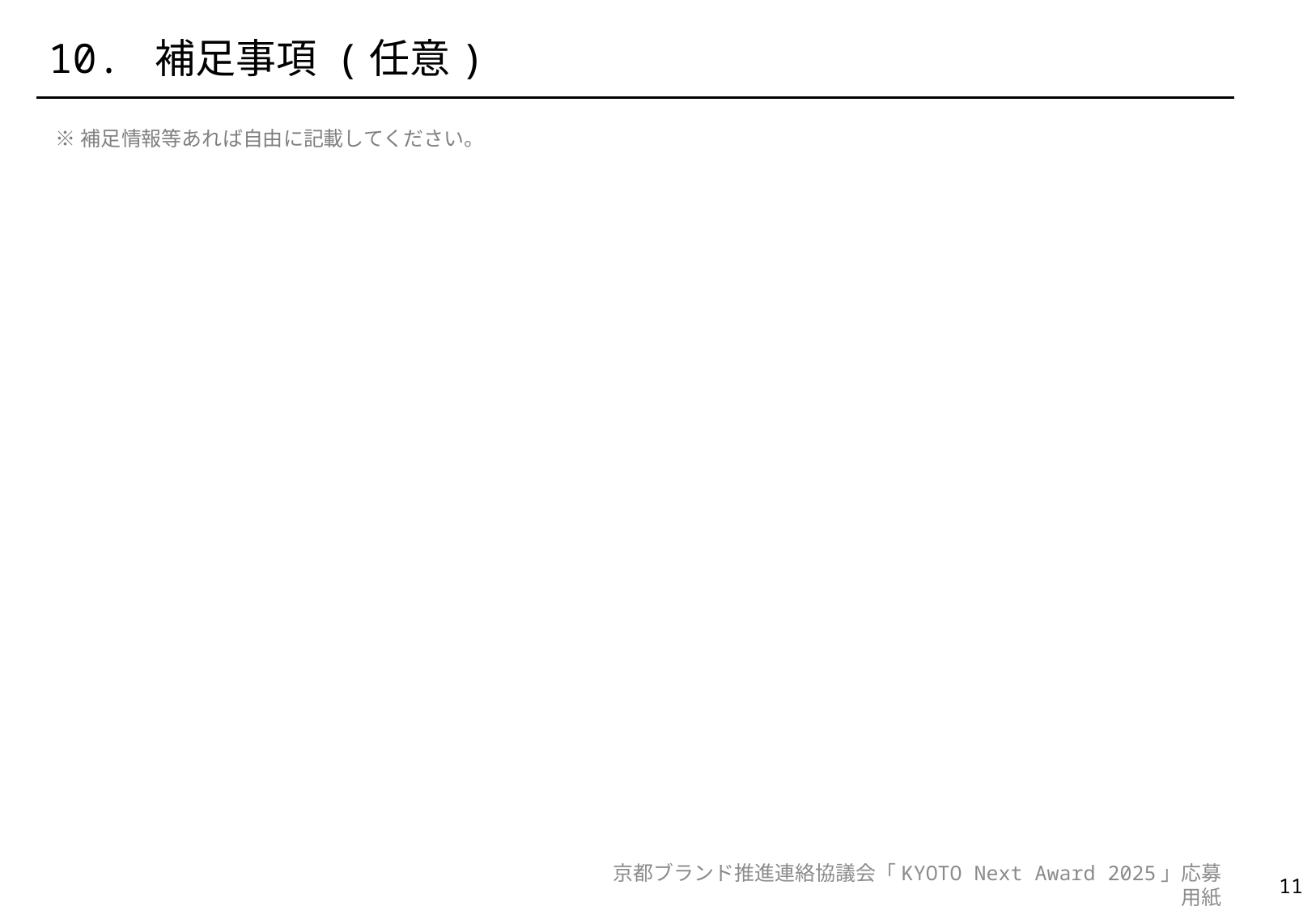

10. 補足事項 (任意)
※補足情報等あれば自由に記載してください。
京都ブランド推進連絡協議会「KYOTO Next Award 2025」応募用紙
11